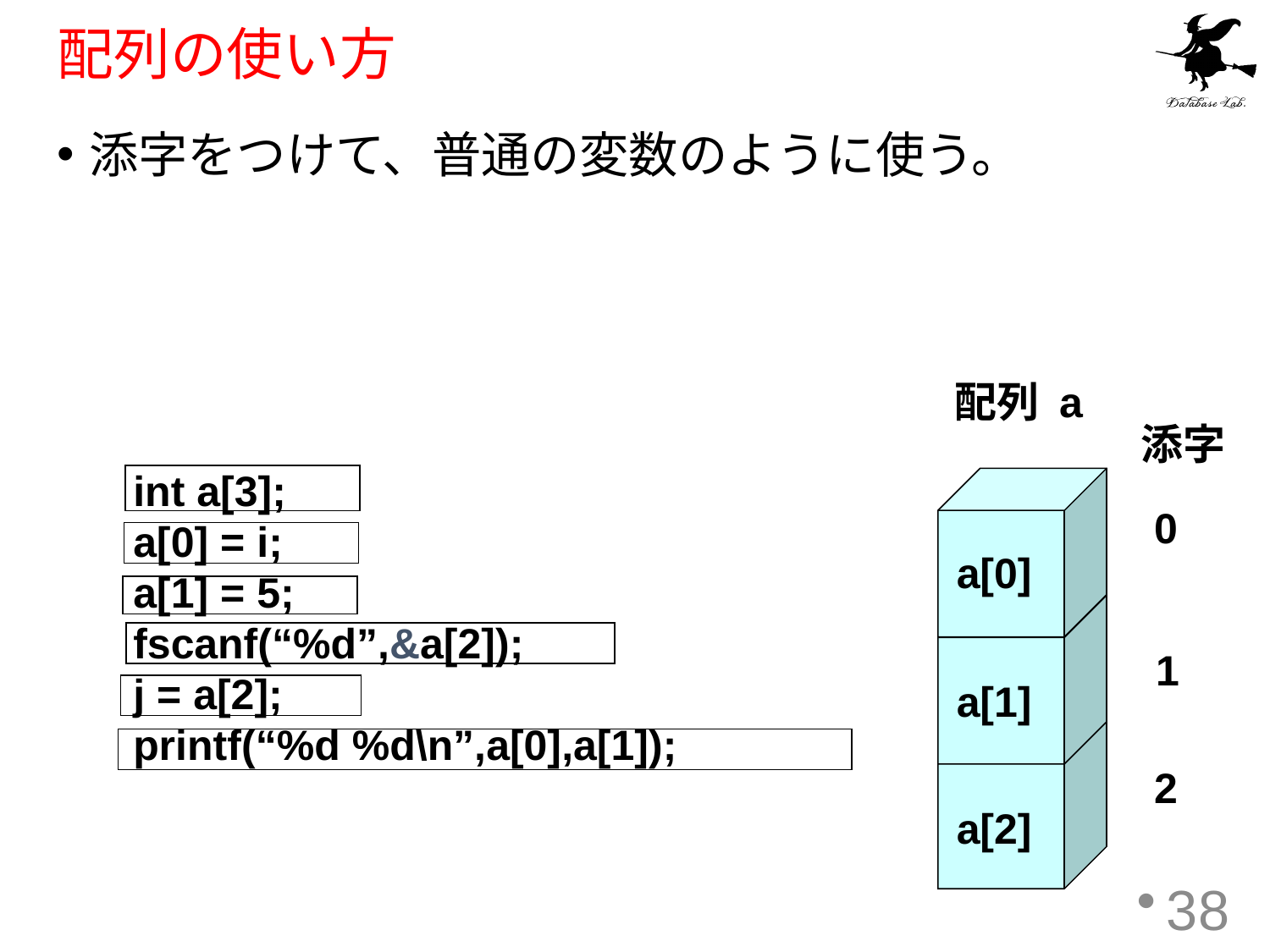

# 配列の使い方
添字をつけて、普通の変数のように使う。
配列 a
添字
int a[3];
a[0] = i;
a[1] = 5;
fscanf(“%d”,&a[2]);
j = a[2];
printf(“%d %d\n”,a[0],a[1]);

0

a[0]

1
a[1]

2
a[2]
38